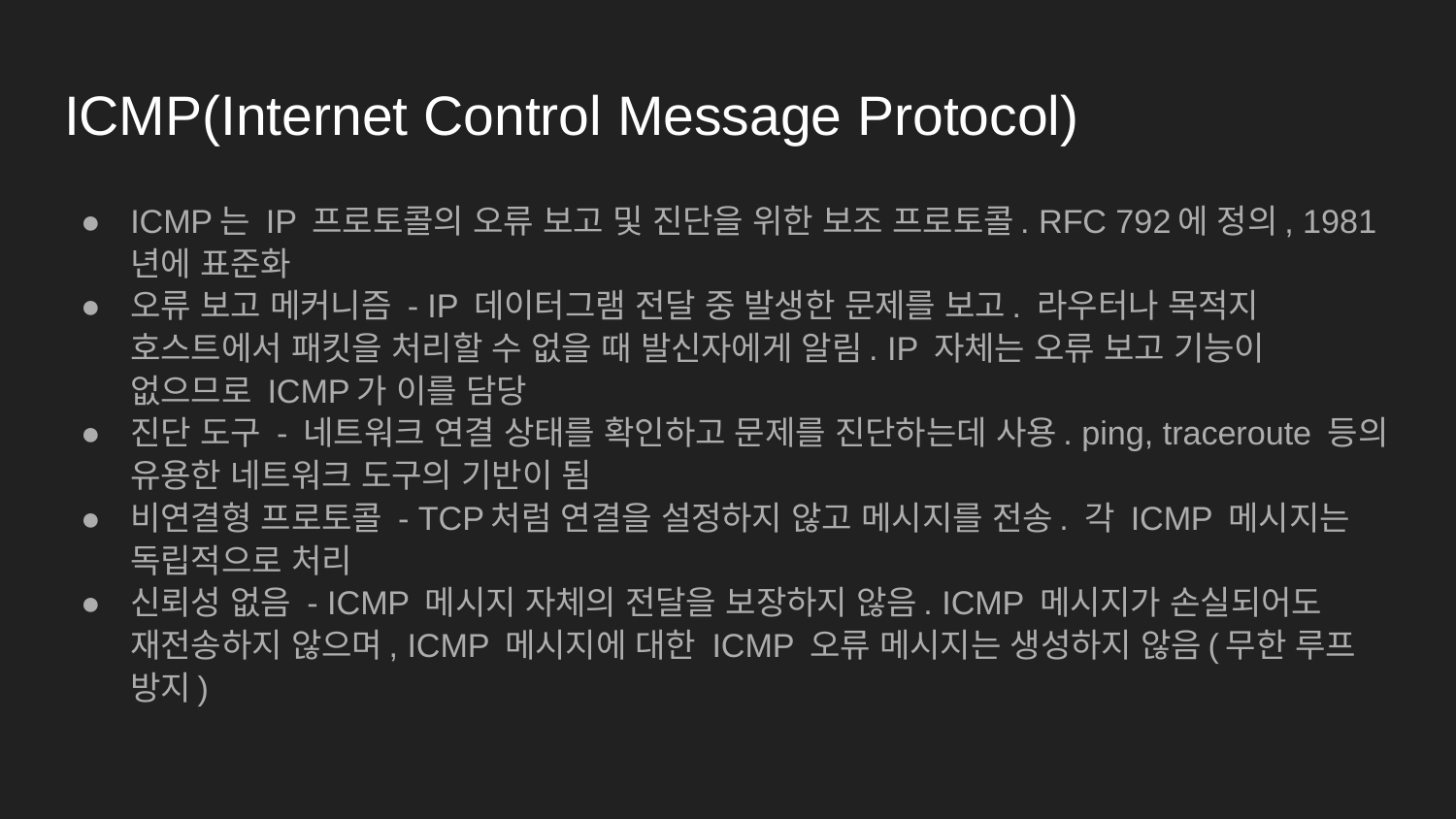

# ICMP(Internet Control Message Protocol)
ICMP는 IP 프로토콜의 오류 보고 및 진단을 위한 보조 프로토콜. RFC 792에 정의, 1981년에 표준화
오류 보고 메커니즘 - IP 데이터그램 전달 중 발생한 문제를 보고. 라우터나 목적지 호스트에서 패킷을 처리할 수 없을 때 발신자에게 알림. IP 자체는 오류 보고 기능이 없으므로 ICMP가 이를 담당
진단 도구 - 네트워크 연결 상태를 확인하고 문제를 진단하는데 사용. ping, traceroute 등의 유용한 네트워크 도구의 기반이 됨
비연결형 프로토콜 - TCP처럼 연결을 설정하지 않고 메시지를 전송. 각 ICMP 메시지는 독립적으로 처리
신뢰성 없음 - ICMP 메시지 자체의 전달을 보장하지 않음. ICMP 메시지가 손실되어도 재전송하지 않으며, ICMP 메시지에 대한 ICMP 오류 메시지는 생성하지 않음(무한 루프 방지)